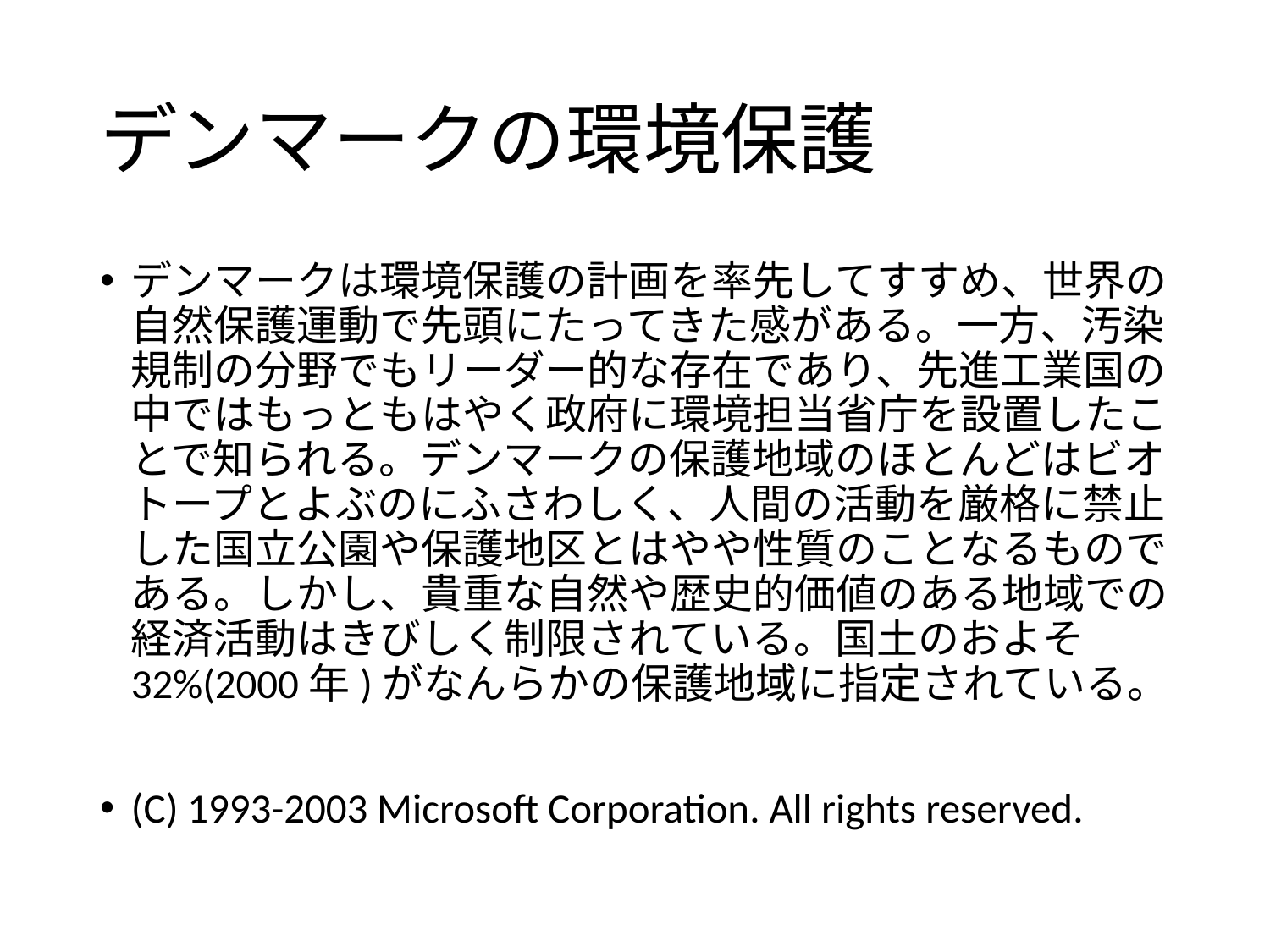

# デンマークの環境保護
デンマークは環境保護の計画を率先してすすめ、世界の自然保護運動で先頭にたってきた感がある。一方、汚染規制の分野でもリーダー的な存在であり、先進工業国の中ではもっともはやく政府に環境担当省庁を設置したことで知られる。デンマークの保護地域のほとんどはビオトープとよぶのにふさわしく、人間の活動を厳格に禁止した国立公園や保護地区とはやや性質のことなるものである。しかし、貴重な自然や歴史的価値のある地域での経済活動はきびしく制限されている。国土のおよそ32%(2000年)がなんらかの保護地域に指定されている。

(C) 1993-2003 Microsoft Corporation. All rights reserved.